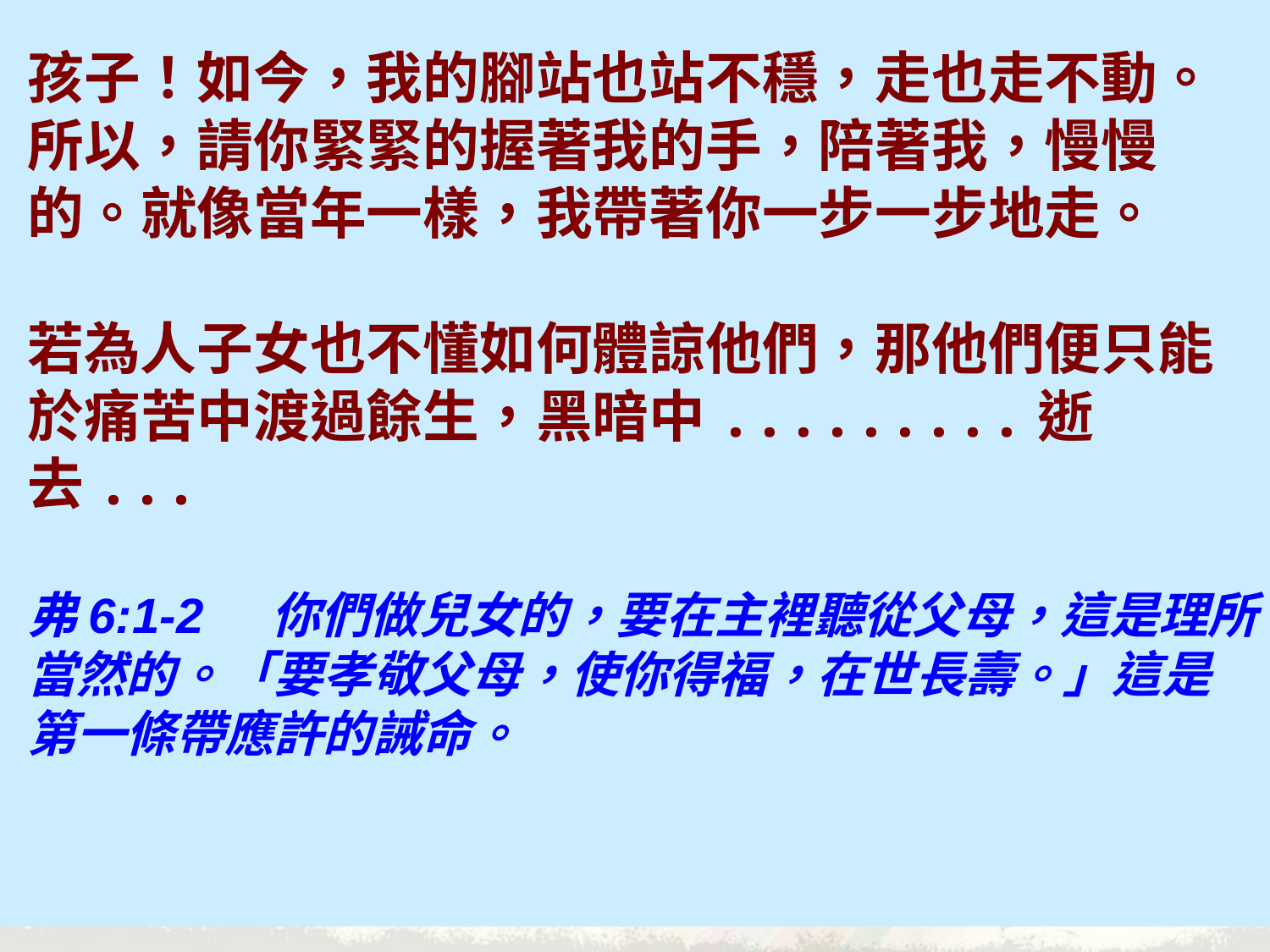

孩子！如今，我的腳站也站不穩，走也走不動。所以，請你緊緊的握著我的手，陪著我，慢慢的。就像當年一樣，我帶著你一步一步地走。
若為人子女也不懂如何體諒他們，那他們便只能於痛苦中渡過餘生，黑暗中.........逝去...

弗6:1-2    你們做兒女的，要在主裡聽從父母，這是理所當然的。「要孝敬父母，使你得福，在世長壽。」這是第一條帶應許的誡命。